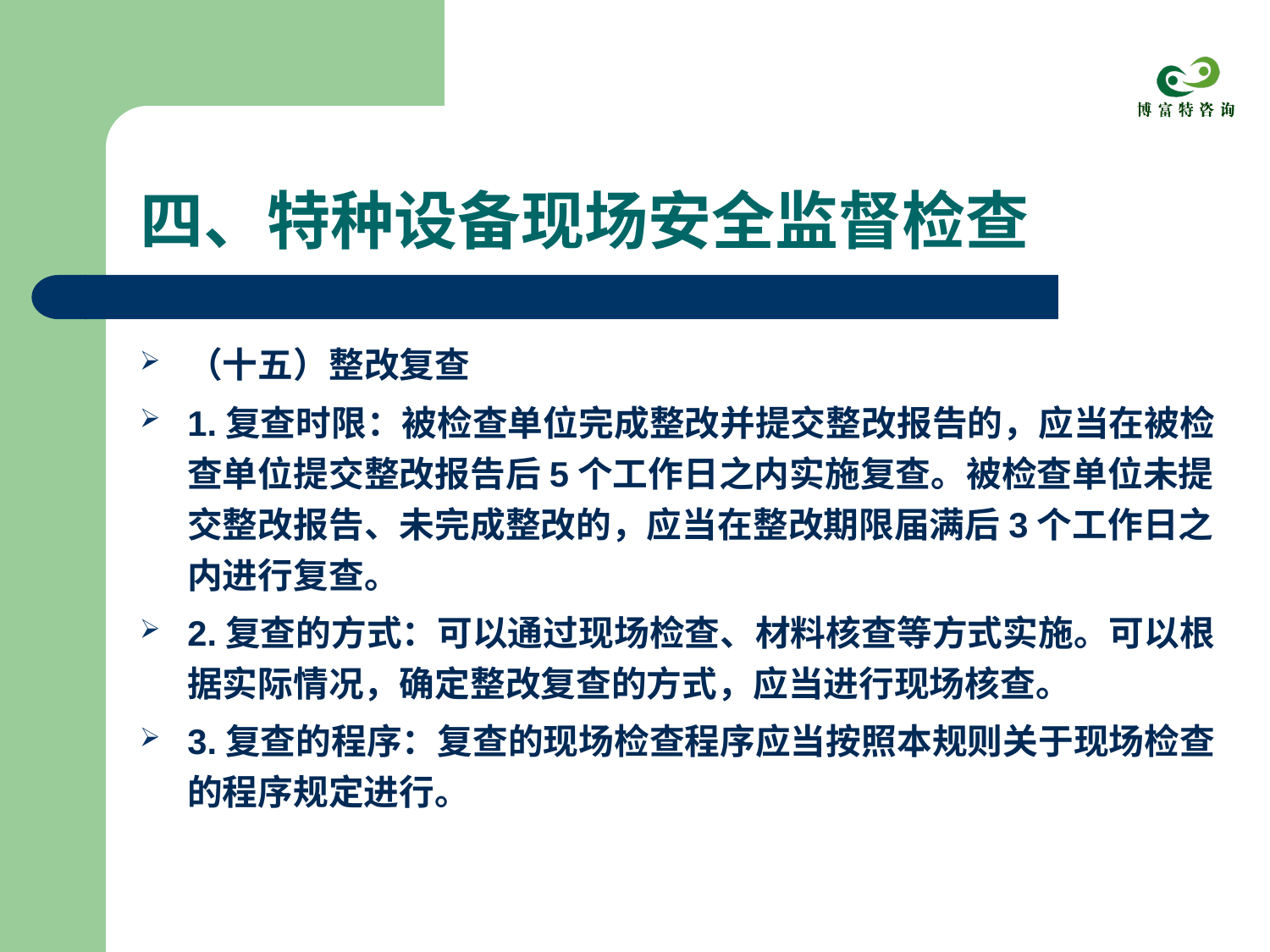

# 四、特种设备现场安全监督检查
（十五）整改复查
1.复查时限：被检查单位完成整改并提交整改报告的，应当在被检查单位提交整改报告后5个工作日之内实施复查。被检查单位未提交整改报告、未完成整改的，应当在整改期限届满后3个工作日之内进行复查。
2.复查的方式：可以通过现场检查、材料核查等方式实施。可以根据实际情况，确定整改复查的方式，应当进行现场核查。
3.复查的程序：复查的现场检查程序应当按照本规则关于现场检查的程序规定进行。